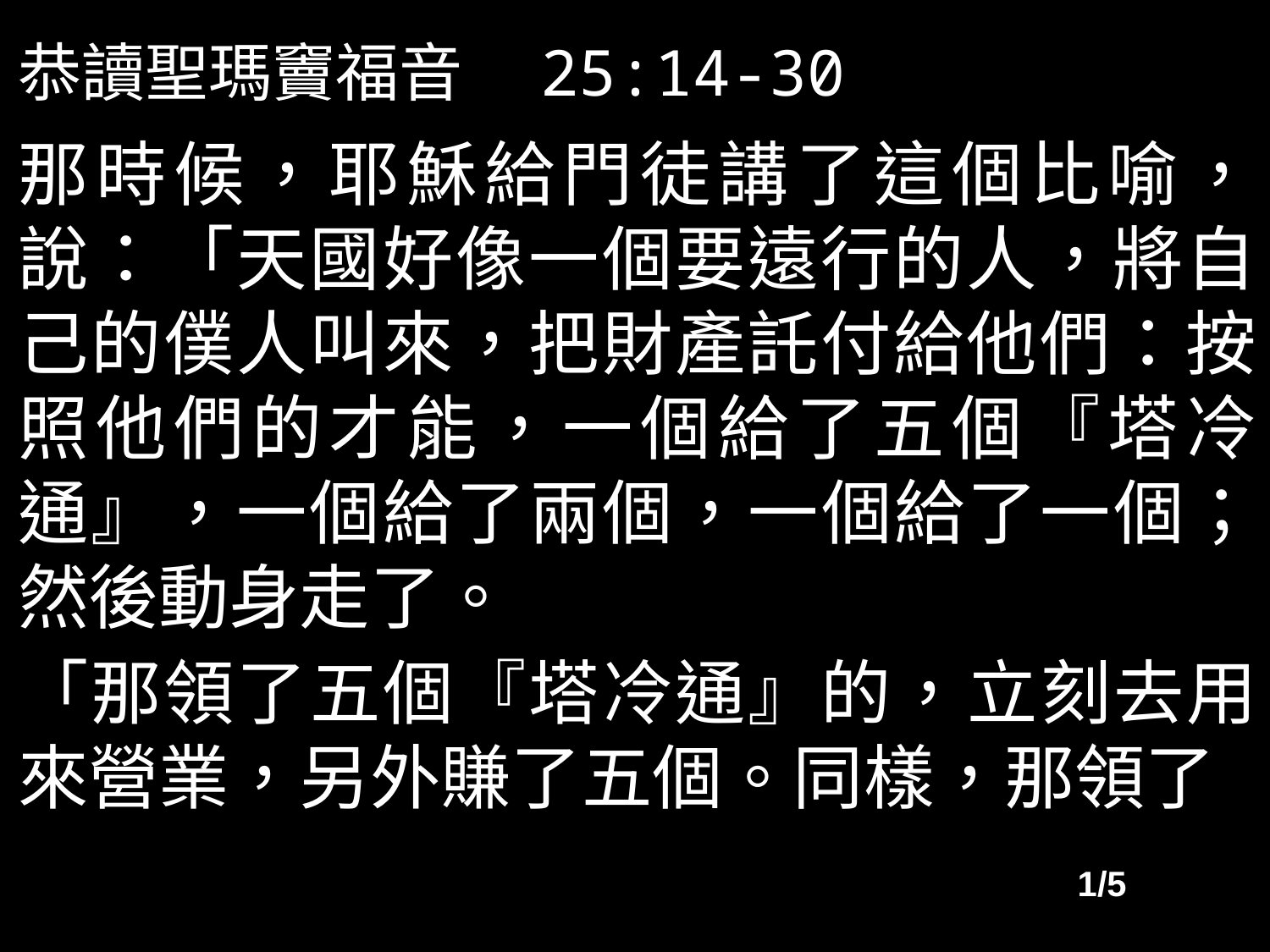

恭讀聖瑪竇福音　25:14-30
那時候，耶穌給門徒講了這個比喻，說：「天國好像一個要遠行的人，將自己的僕人叫來，把財產託付給他們：按照他們的才能，一個給了五個『塔冷通』，一個給了兩個，一個給了一個；然後動身走了。
「那領了五個『塔冷通』的，立刻去用來營業，另外賺了五個。同樣，那領了

1/5